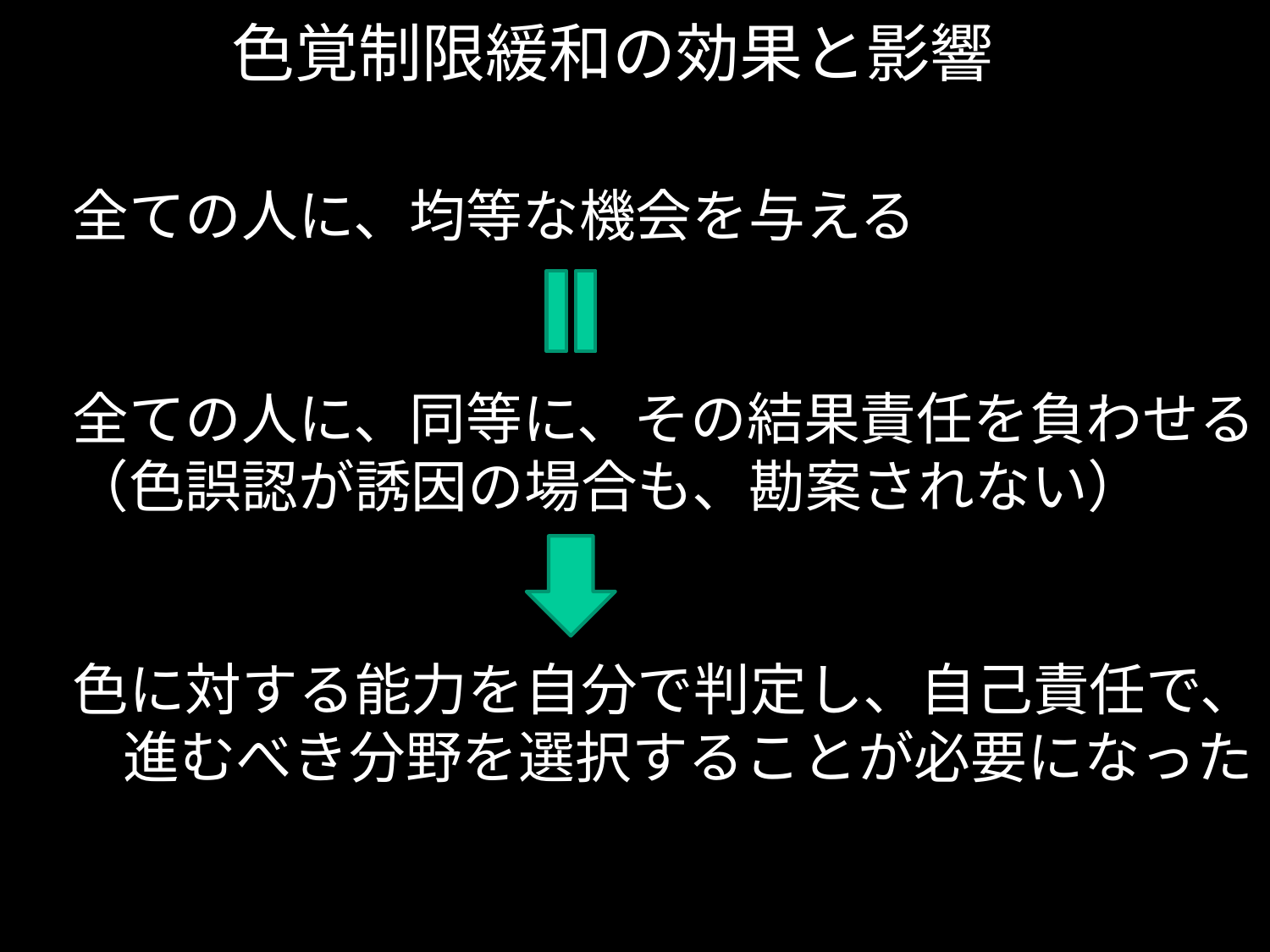

色覚制限緩和の効果と影響
全ての人に、均等な機会を与える

全ての人に、同等に、その結果責任を負わせる（色誤認が誘因の場合も、勘案されない）

色に対する能力を自分で判定し、自己責任で、     進むべき分野を選択することが必要になった